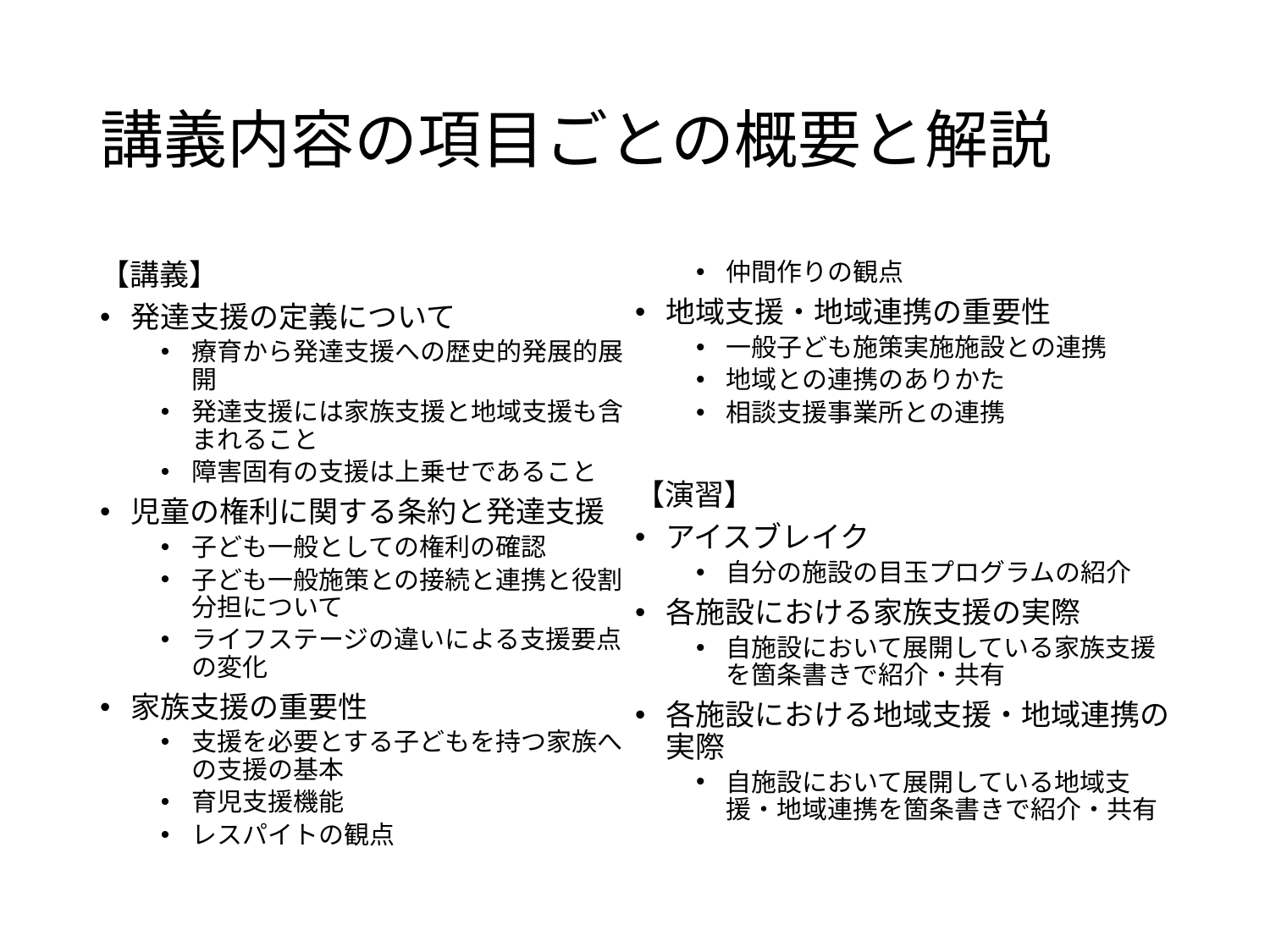

# 講義内容の項目ごとの概要と解説
【講義】
発達支援の定義について
療育から発達支援への歴史的発展的展開
発達支援には家族支援と地域支援も含まれること
障害固有の支援は上乗せであること
児童の権利に関する条約と発達支援
子ども一般としての権利の確認
子ども一般施策との接続と連携と役割分担について
ライフステージの違いによる支援要点の変化
家族支援の重要性
支援を必要とする子どもを持つ家族への支援の基本
育児支援機能
レスパイトの観点
仲間作りの観点
地域支援・地域連携の重要性
一般子ども施策実施施設との連携
地域との連携のありかた
相談支援事業所との連携

【演習】
アイスブレイク
自分の施設の目玉プログラムの紹介
各施設における家族支援の実際
自施設において展開している家族支援を箇条書きで紹介・共有
各施設における地域支援・地域連携の実際
自施設において展開している地域支援・地域連携を箇条書きで紹介・共有